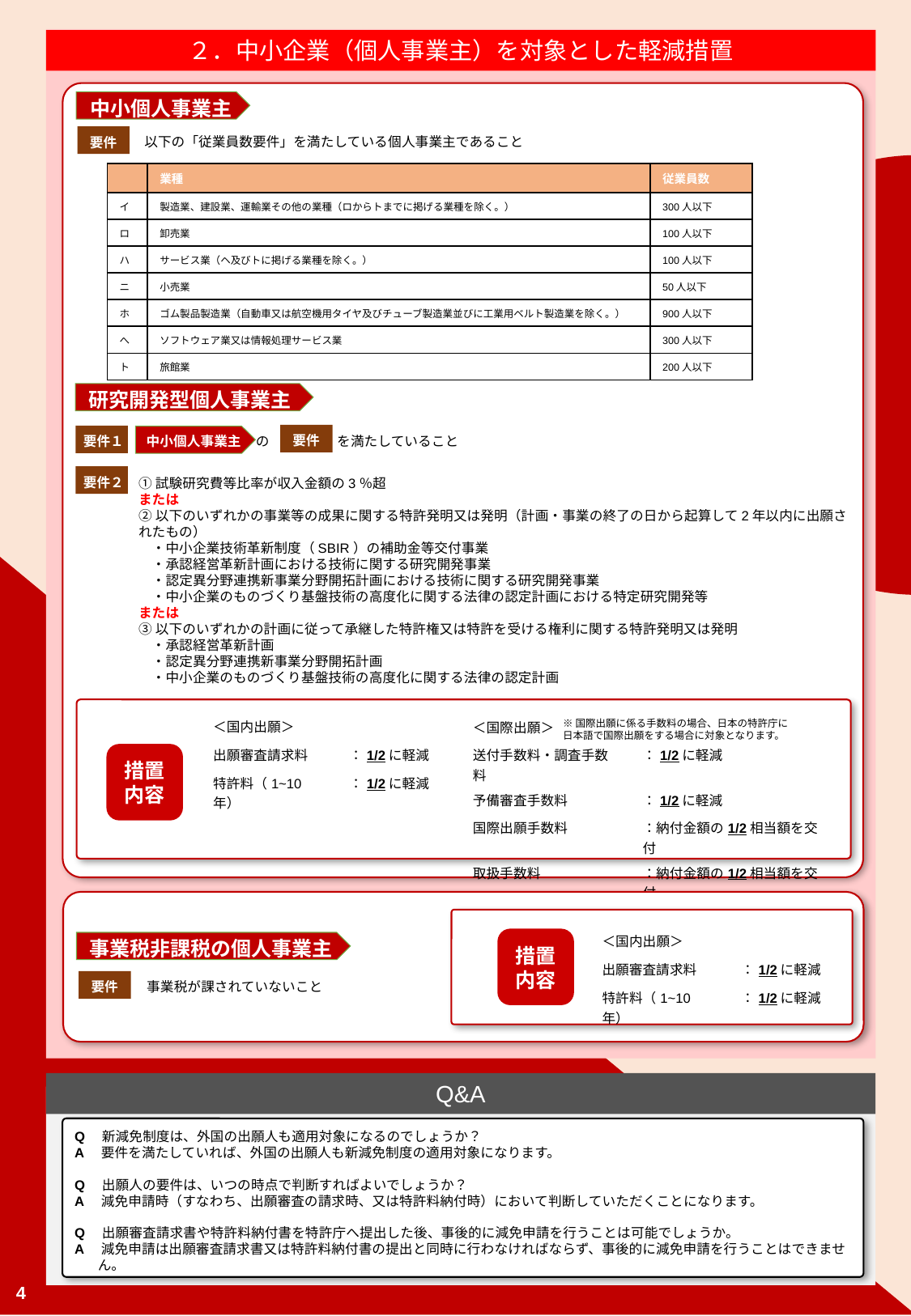

２．中小企業（個人事業主）を対象とした軽減措置

中小個人事業主

要件
以下の「従業員数要件」を満たしている個人事業主であること

|  | 業種 | 従業員数 |
| --- | --- | --- |
| イ | 製造業、建設業、運輸業その他の業種（ロからトまでに掲げる業種を除く。） | 300人以下 |
| ロ | 卸売業 | 100人以下 |
| ハ | サービス業（ヘ及びトに掲げる業種を除く。） | 100人以下 |
| ニ | 小売業 | 50人以下 |
| ホ | ゴム製品製造業（自動車又は航空機用タイヤ及びチューブ製造業並びに工業用ベルト製造業を除く。） | 900人以下 |
| へ | ソフトウェア業又は情報処理サービス業 | 300人以下 |
| ト | 旅館業 | 200人以下 |

研究開発型個人事業主

要件

要件１

中小個人事業主
　　　　　　　　  の　　　　　を満たしていること

要件２
①試験研究費等比率が収入金額の3％超
または
②以下のいずれかの事業等の成果に関する特許発明又は発明（計画・事業の終了の日から起算して2年以内に出願されたもの）
　・中小企業技術革新制度（SBIR）の補助金等交付事業
　・承認経営革新計画における技術に関する研究開発事業
　・認定異分野連携新事業分野開拓計画における技術に関する研究開発事業
　・中小企業のものづくり基盤技術の高度化に関する法律の認定計画における特定研究開発等
または
③以下のいずれかの計画に従って承継した特許権又は特許を受ける権利に関する特許発明又は発明
　・承認経営革新計画
　・認定異分野連携新事業分野開拓計画
　・中小企業のものづくり基盤技術の高度化に関する法律の認定計画

| ＜国内出願＞ |  |
| --- | --- |
| 出願審査請求料 | ：1/2に軽減 |
| 特許料（1~10年） | ：1/2に軽減 |
| ＜国際出願＞ |  |
| --- | --- |
| 送付手数料・調査手数料 | ：1/2に軽減 |
| 予備審査手数料 | ：1/2に軽減 |
| 国際出願手数料 | ：納付金額の1/2相当額を交付 |
| 取扱手数料 | ：納付金額の1/2相当額を交付 |
※国際出願に係る手数料の場合、日本の特許庁に日本語で国際出願をする場合に対象となります。

措置
内容

| ＜国内出願＞ |  |
| --- | --- |
| 出願審査請求料 | ：1/2に軽減 |
| 特許料（1~10年） | ：1/2に軽減 |

事業税非課税の個人事業主

措置
内容

要件
事業税が課されていないこと
Q&A

Q　新減免制度は、外国の出願人も適用対象になるのでしょうか？
A　要件を満たしていれば、外国の出願人も新減免制度の適用対象になります。

Q　出願人の要件は、いつの時点で判断すればよいでしょうか？
A　減免申請時（すなわち、出願審査の請求時、又は特許料納付時）において判断していただくことになります。

Q　出願審査請求書や特許料納付書を特許庁へ提出した後、事後的に減免申請を行うことは可能でしょうか。
A　減免申請は出願審査請求書又は特許料納付書の提出と同時に行わなければならず、事後的に減免申請を行うことはできません。
4